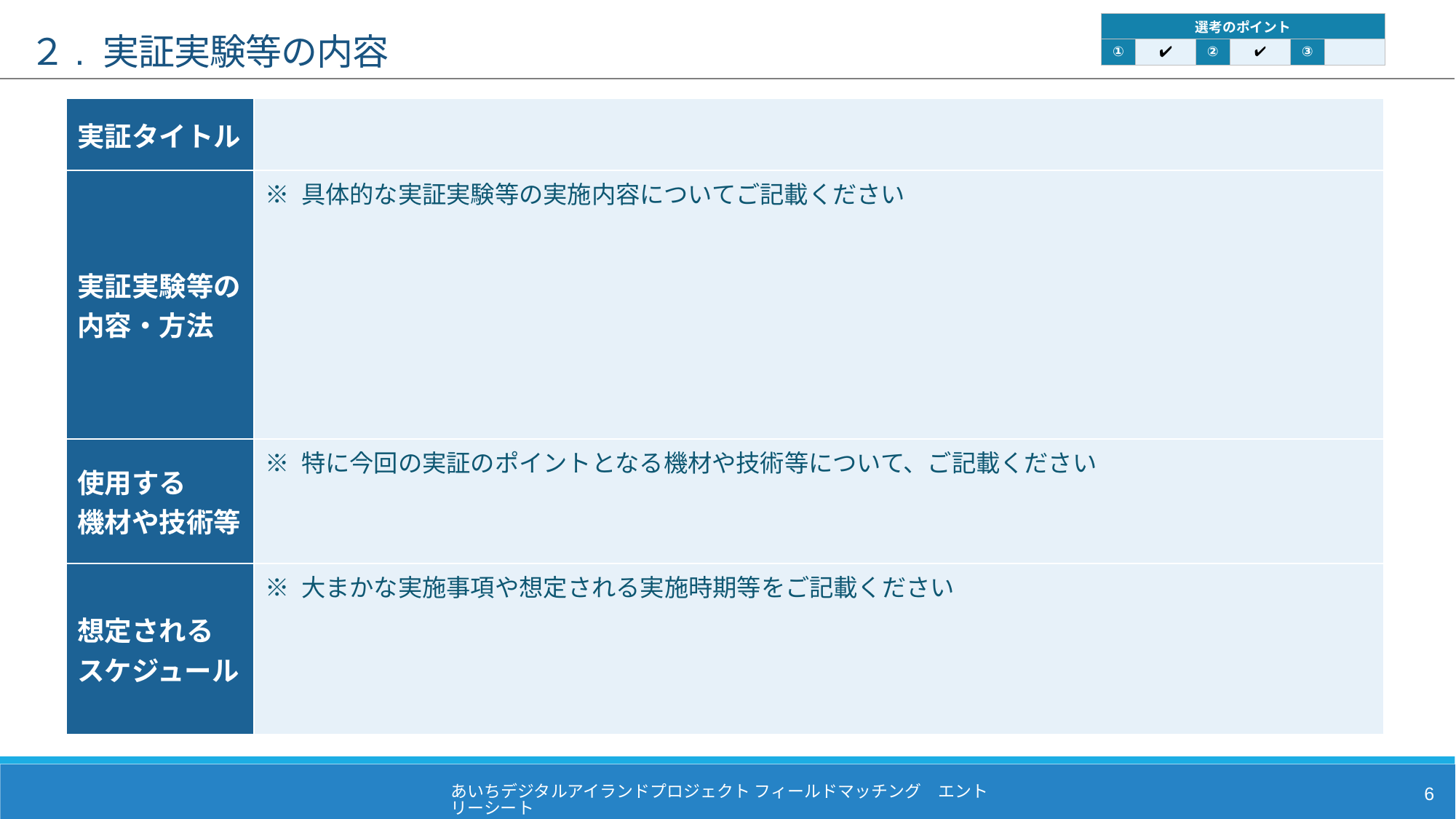

# ２. 実証実験等の内容
| 選考のポイント |  |  |  |  |  |
| --- | --- | --- | --- | --- | --- |
| ① | ✔ | ② | ✔ | ③ |  |
| 実証タイトル |  |
| --- | --- |
| 実証実験等の 内容・方法 | ※ 具体的な実証実験等の実施内容についてご記載ください |
| 使用する 機材や技術等 | ※ 特に今回の実証のポイントとなる機材や技術等について、ご記載ください |
| 想定される スケジュール | ※ 大まかな実施事項や想定される実施時期等をご記載ください |
あいちデジタルアイランドプロジェクト フィールドマッチング　エントリーシート
6